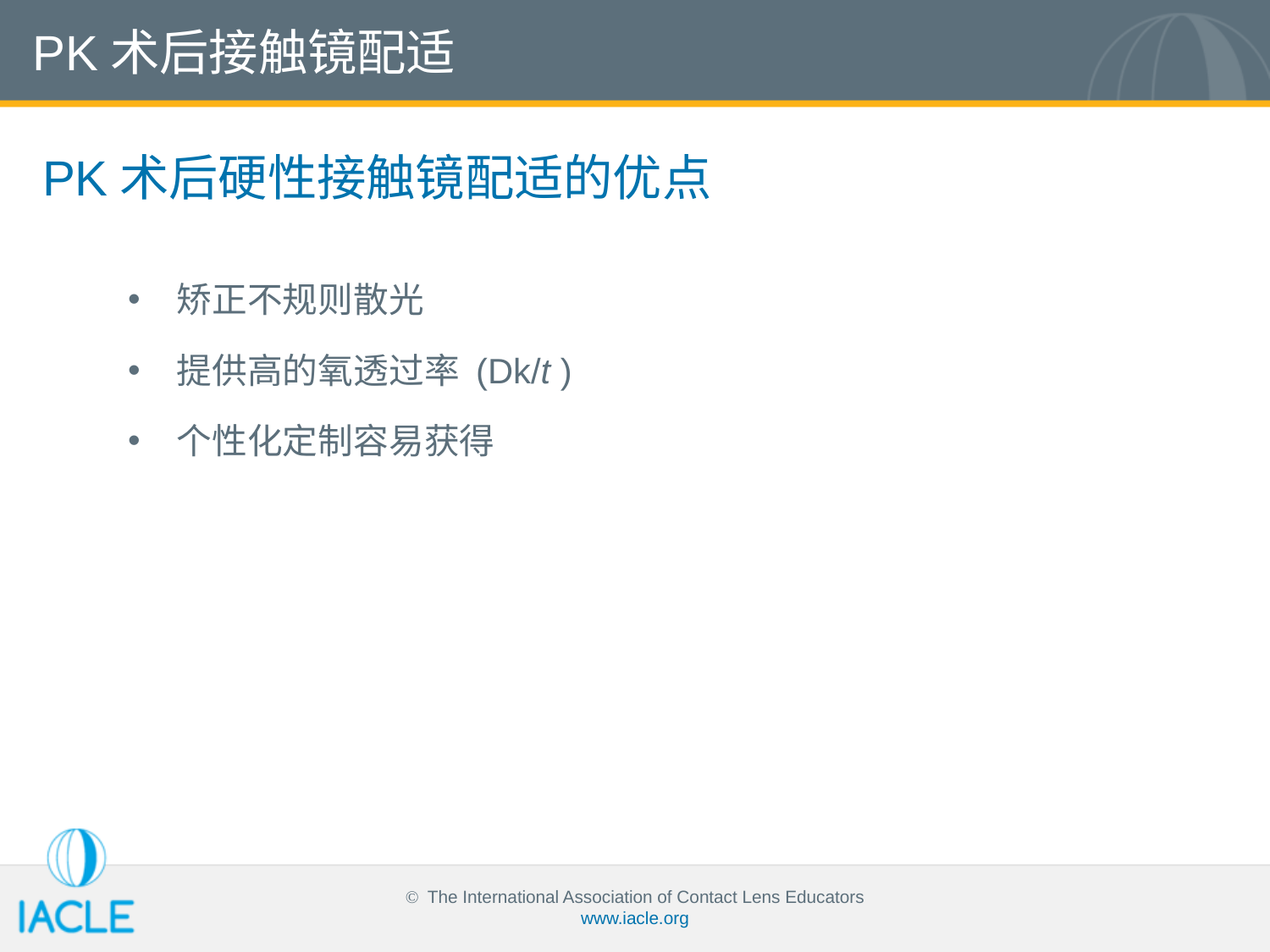

PK术后接触镜配适
PK术后硬性接触镜配适的优点
矫正不规则散光
提供高的氧透过率 (Dk/t )
个性化定制容易获得